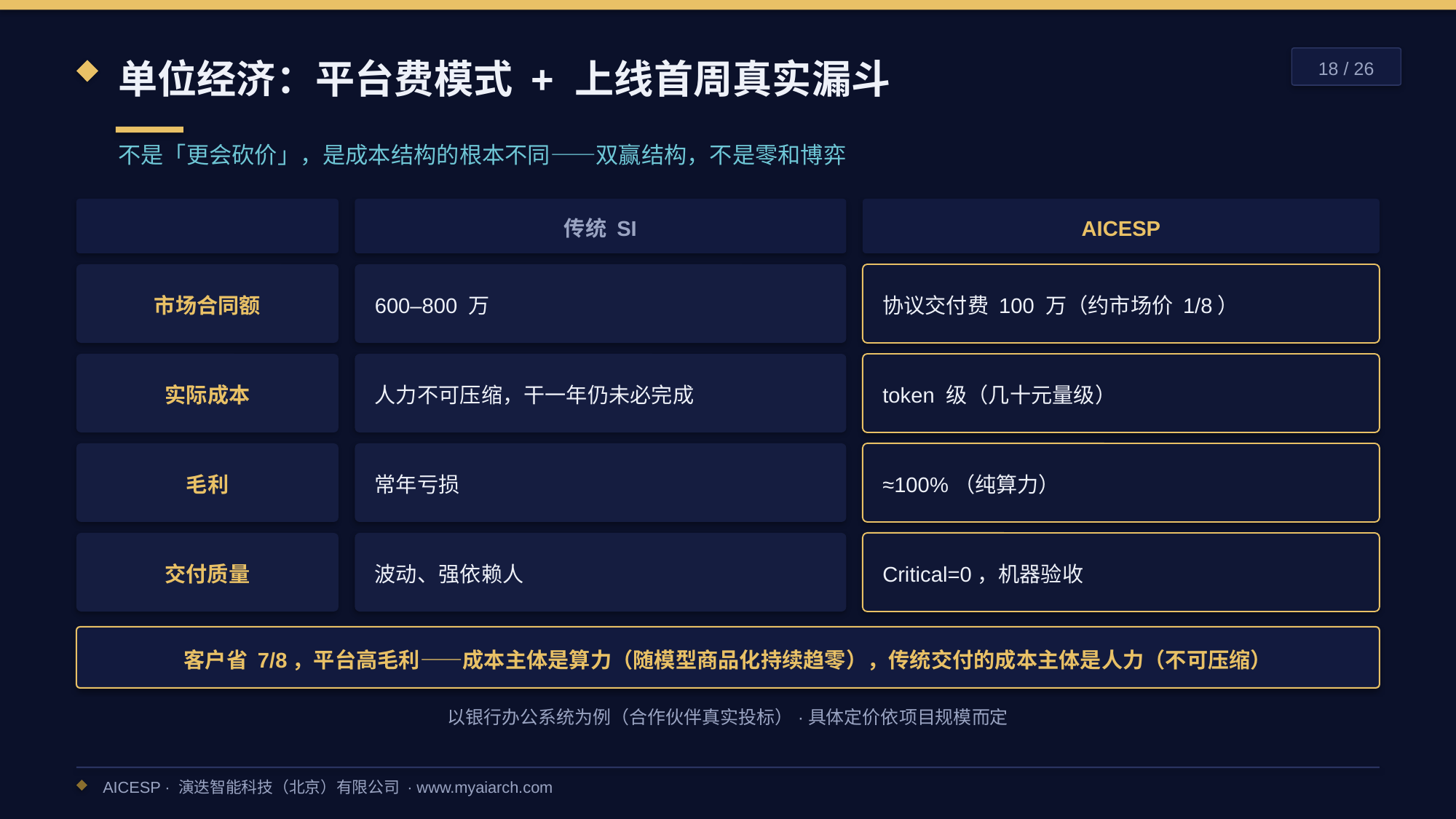

单位经济：平台费模式 + 上线首周真实漏斗

18 / 26

不是「更会砍价」，是成本结构的根本不同——双赢结构，不是零和博弈

传统 SI

AICESP

市场合同额

600–800 万

协议交付费 100 万（约市场价 1/8）

实际成本

人力不可压缩，干一年仍未必完成

token 级（几十元量级）

毛利

常年亏损

≈100%（纯算力）

交付质量

波动、强依赖人

Critical=0，机器验收

客户省 7/8，平台高毛利——成本主体是算力（随模型商品化持续趋零），传统交付的成本主体是人力（不可压缩）
以银行办公系统为例（合作伙伴真实投标）·具体定价依项目规模而定

AICESP · 演迭智能科技（北京）有限公司 · www.myaiarch.com